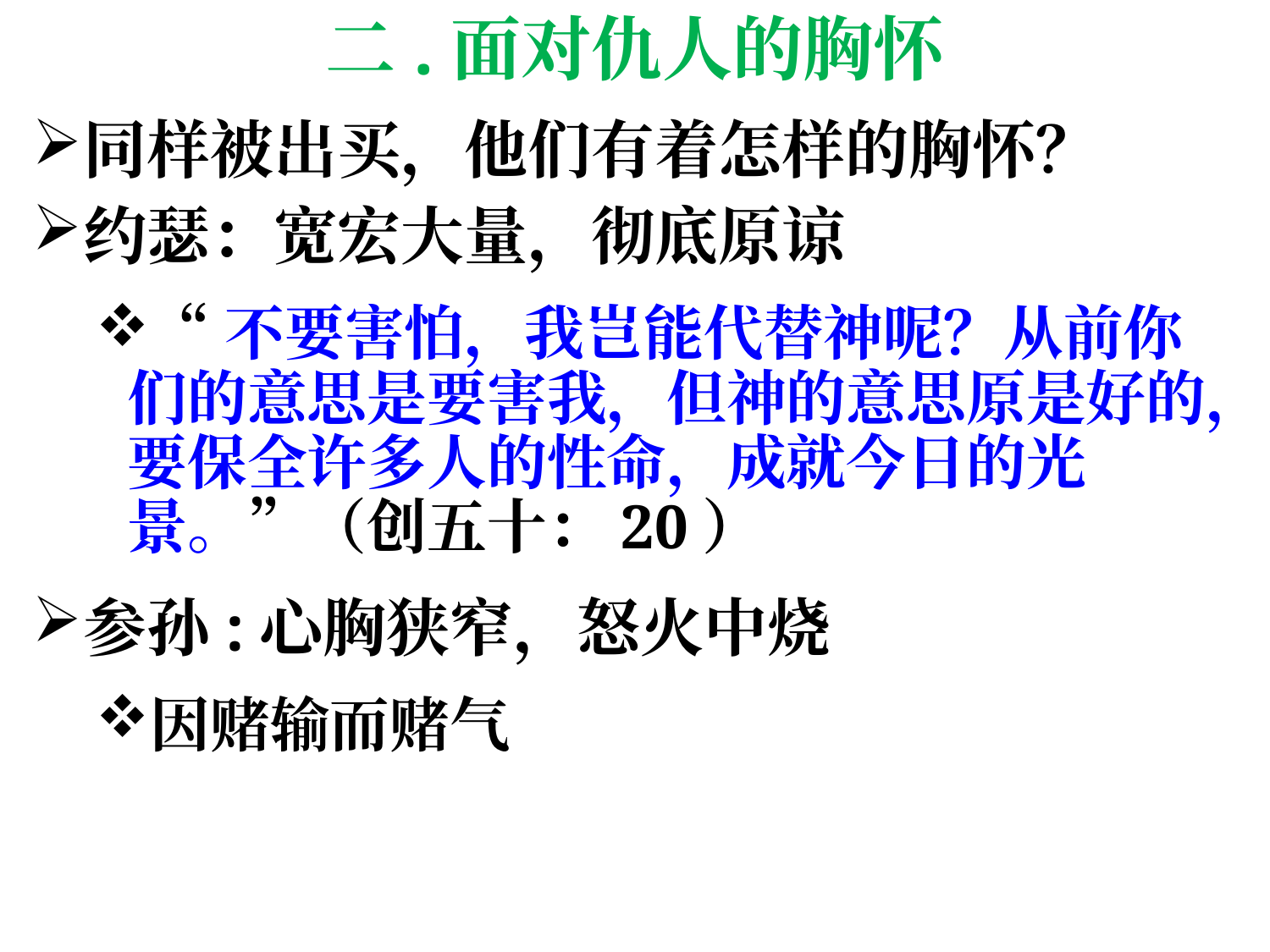

# 二.面对仇人的胸怀
同样被出买，他们有着怎样的胸怀？
约瑟：宽宏大量，彻底原谅

“不要害怕，我岂能代替神呢？从前你们的意思是要害我，但神的意思原是好的，要保全许多人的性命，成就今日的光景。”（创五十：20）

参孙:心胸狭窄，怒火中烧

因赌输而赌气